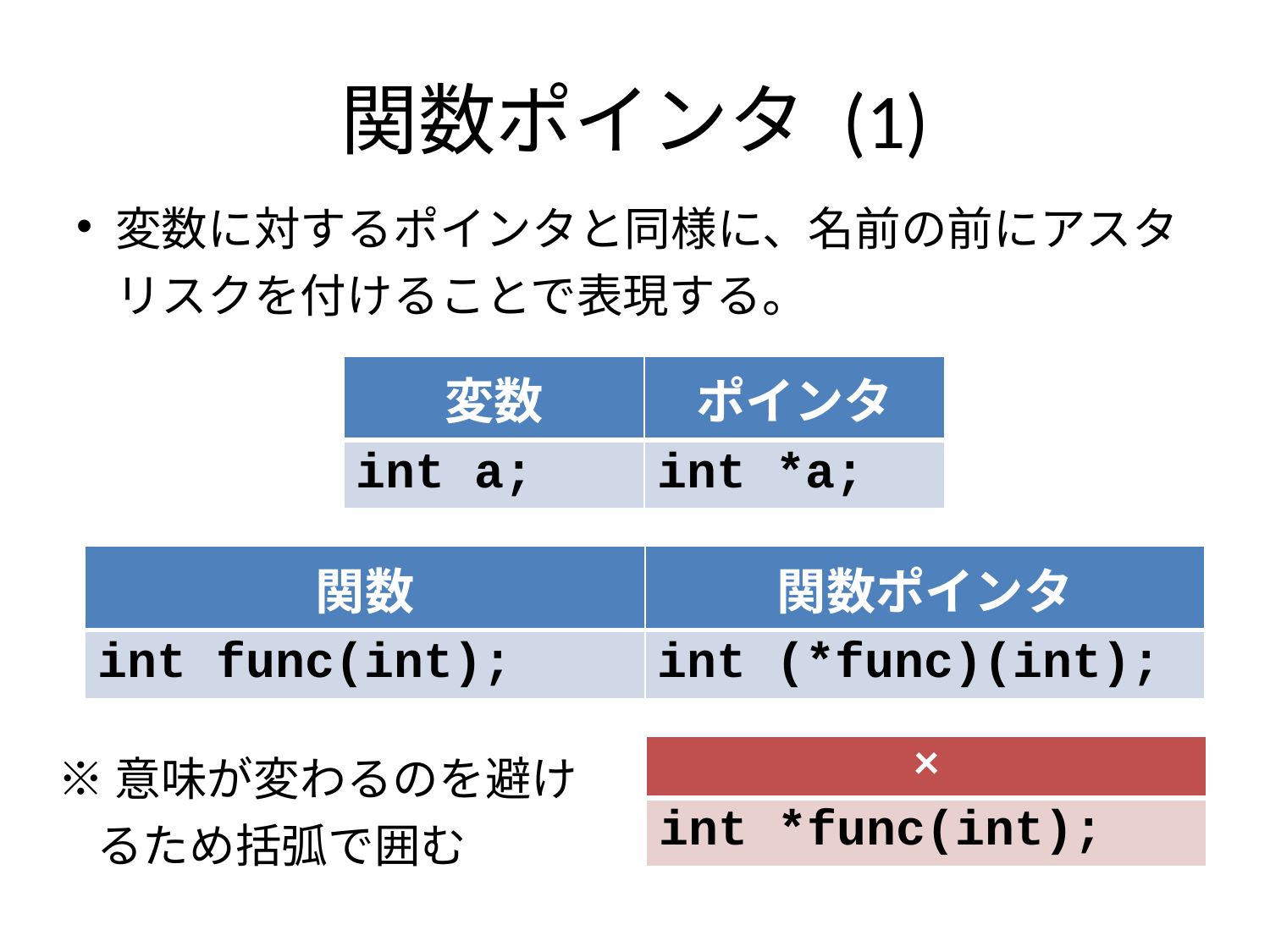

# 関数ポインタ (1)
変数に対するポインタと同様に、名前の前にアスタリスクを付けることで表現する。
| 変数 | ポインタ |
| --- | --- |
| int a; | int \*a; |
| 関数 | 関数ポインタ |
| --- | --- |
| int func(int); | int (\*func)(int); |
※意味が変わるのを避けるため括弧で囲む
| × |
| --- |
| int \*func(int); |